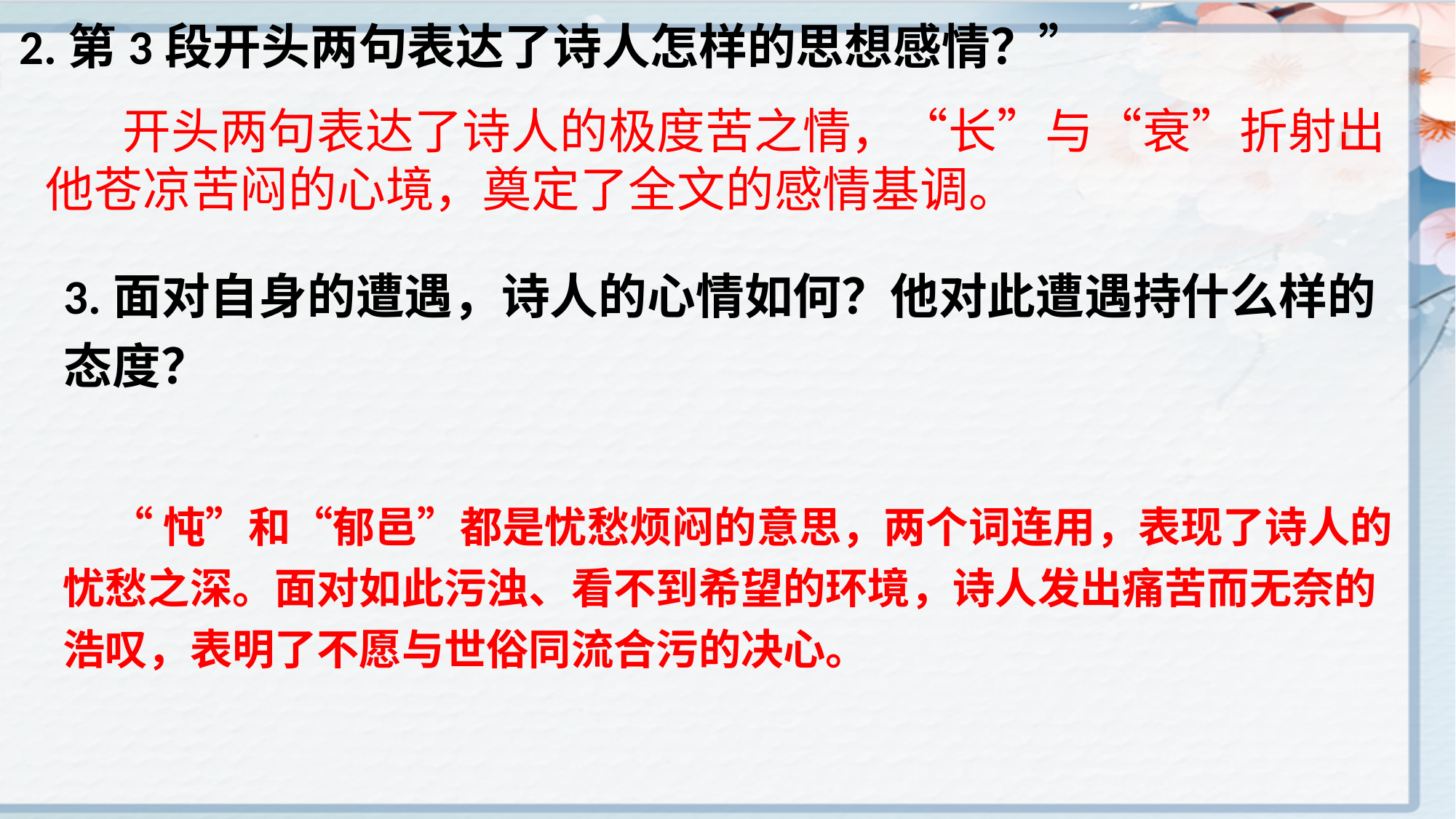

2.第3段开头两句表达了诗人怎样的思想感情？”
      开头两句表达了诗人的极度苦之情，“长”与“衰”折射出他苍凉苦闷的心境，奠定了全文的感情基调。
3.面对自身的遭遇，诗人的心情如何？他对此遭遇持什么样的态度？
     “忳”和“郁邑”都是忧愁烦闷的意思，两个词连用，表现了诗人的忧愁之深。面对如此污浊、看不到希望的环境，诗人发出痛苦而无奈的浩叹，表明了不愿与世俗同流合污的决心。